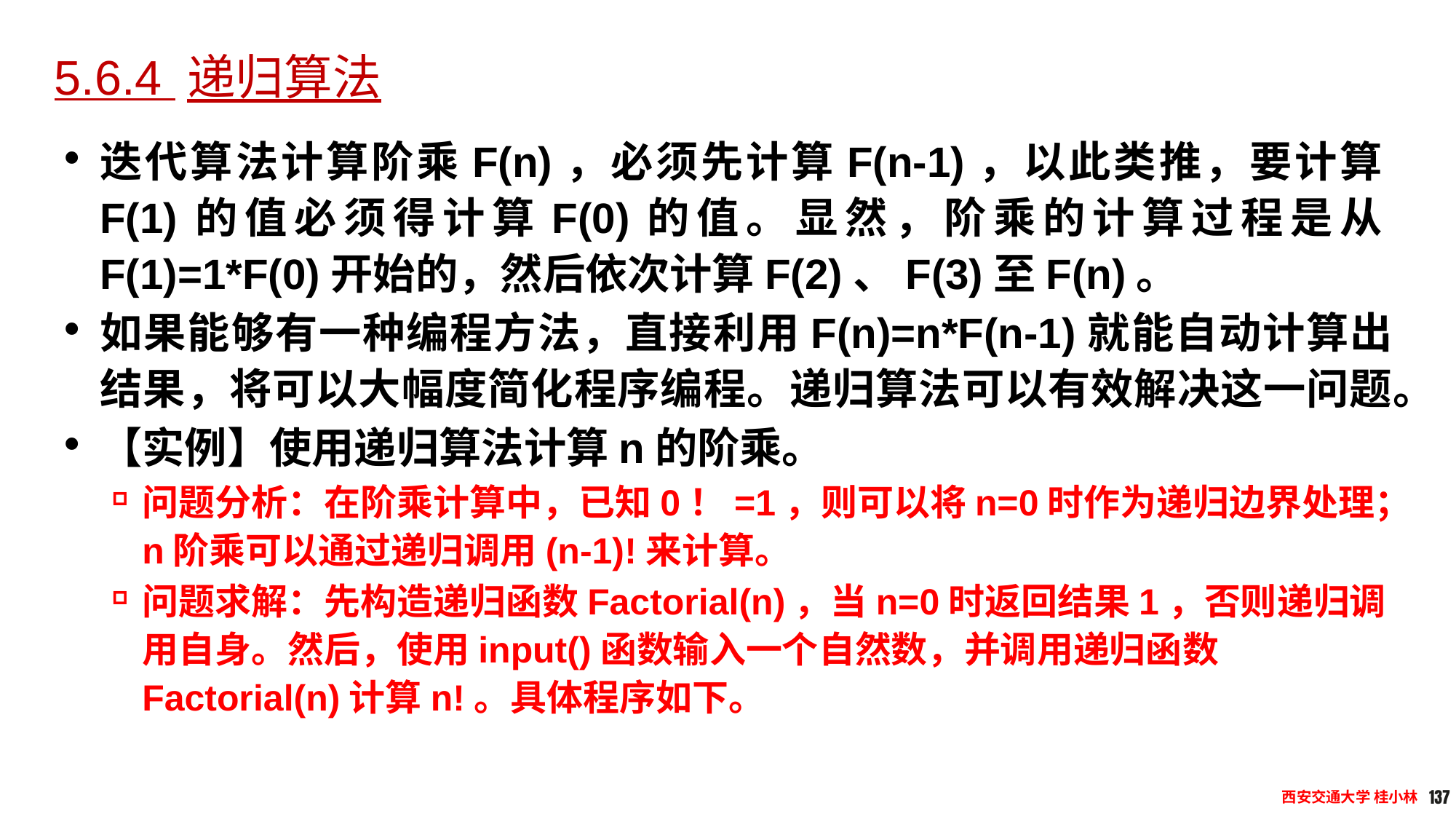

# 5.6.4 递归算法
迭代算法计算阶乘F(n)，必须先计算F(n-1)，以此类推，要计算F(1)的值必须得计算F(0)的值。显然，阶乘的计算过程是从F(1)=1*F(0)开始的，然后依次计算F(2)、F(3)至F(n)。
如果能够有一种编程方法，直接利用F(n)=n*F(n-1)就能自动计算出结果，将可以大幅度简化程序编程。递归算法可以有效解决这一问题。
【实例】使用递归算法计算n的阶乘。
问题分析：在阶乘计算中，已知0！=1，则可以将n=0时作为递归边界处理；n阶乘可以通过递归调用(n-1)!来计算。
问题求解：先构造递归函数Factorial(n)，当n=0时返回结果1，否则递归调用自身。然后，使用input()函数输入一个自然数，并调用递归函数Factorial(n)计算n!。具体程序如下。